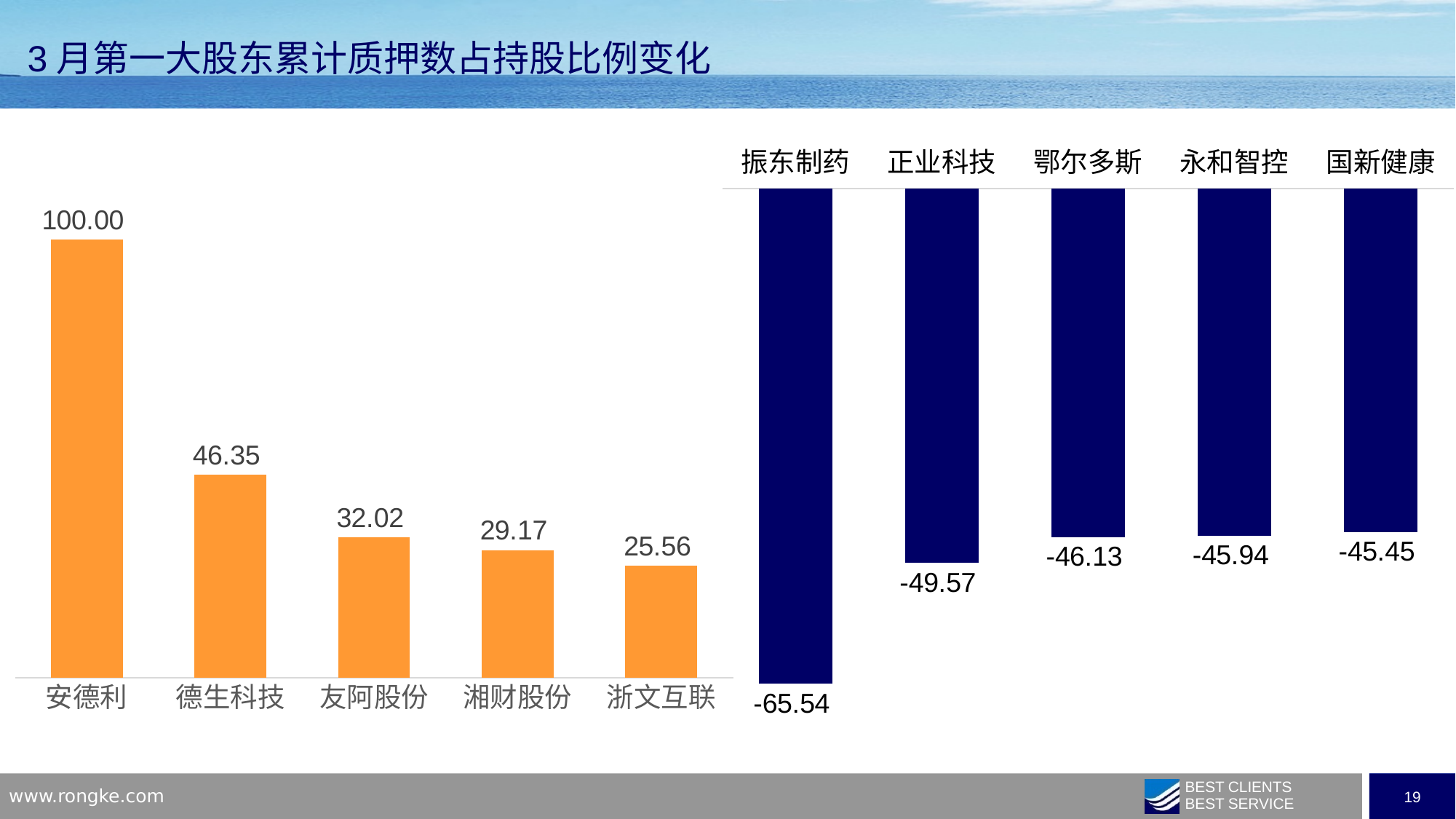

3月第一大股东累计质押数占持股比例变化

### Chart

| Category | 系列 1 |
|---|---|
| 振东制药 | -65.5374 |
| 正业科技 | -49.56880000000001 |
| 鄂尔多斯 | -46.1306 |
| 永和智控 | -45.9412 |
| 国新健康 | -45.4488 |

### Chart

| Category | 系列 1 |
|---|---|
| 安德利 | 100.0 |
| 德生科技 | 46.3489 |
| 友阿股份 | 32.017599999999995 |
| 湘财股份 | 29.165800000000004 |
| 浙文互联 | 25.561299999999996 |